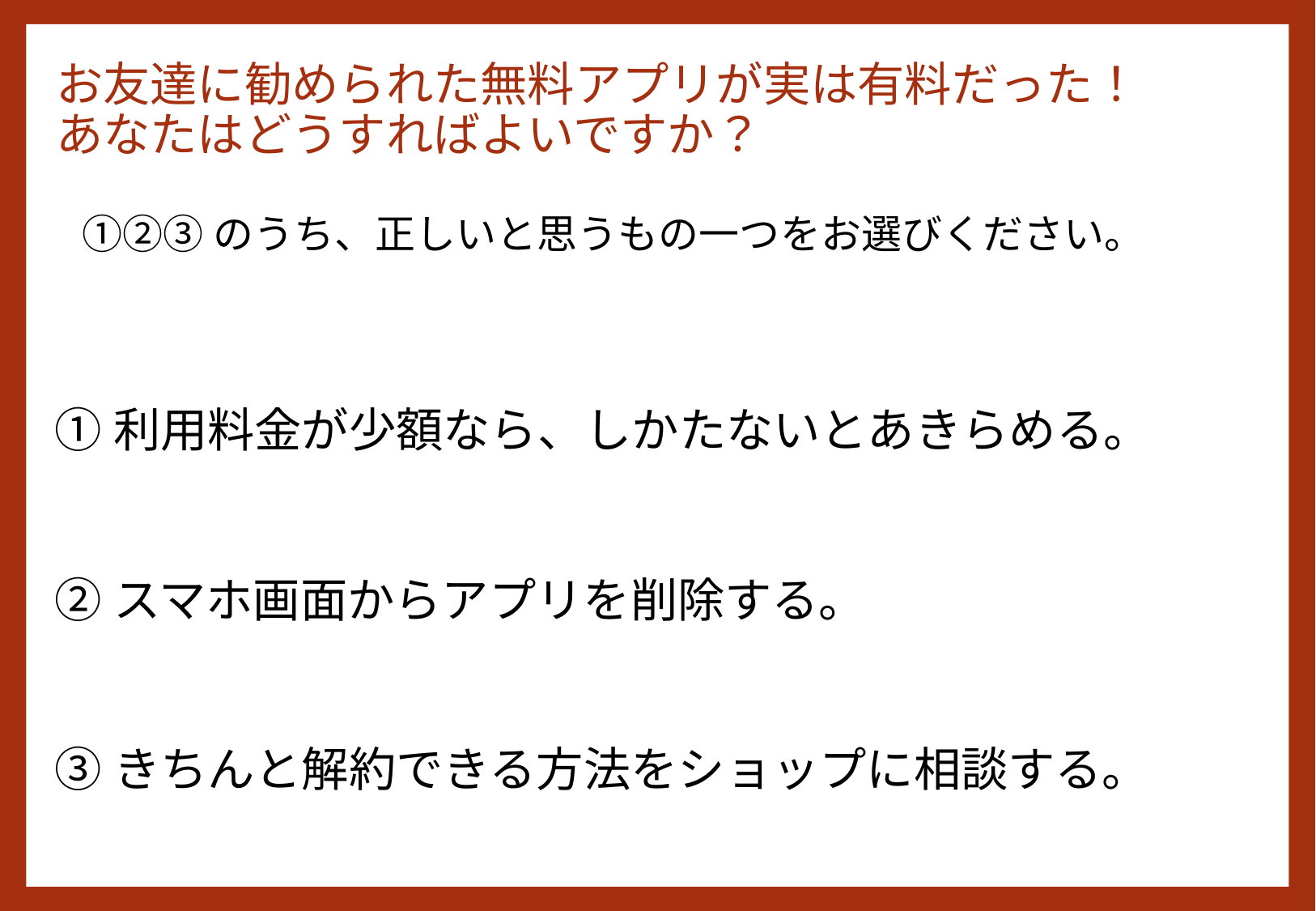

# お友達に勧められた無料アプリが実は有料だった！ あなたはどうすればよいですか？
①②③のうち、正しいと思うもの一つをお選びください。
①利用料金が少額なら、しかたないとあきらめる。

②スマホ画面からアプリを削除する。

③きちんと解約できる方法をショップに相談する。